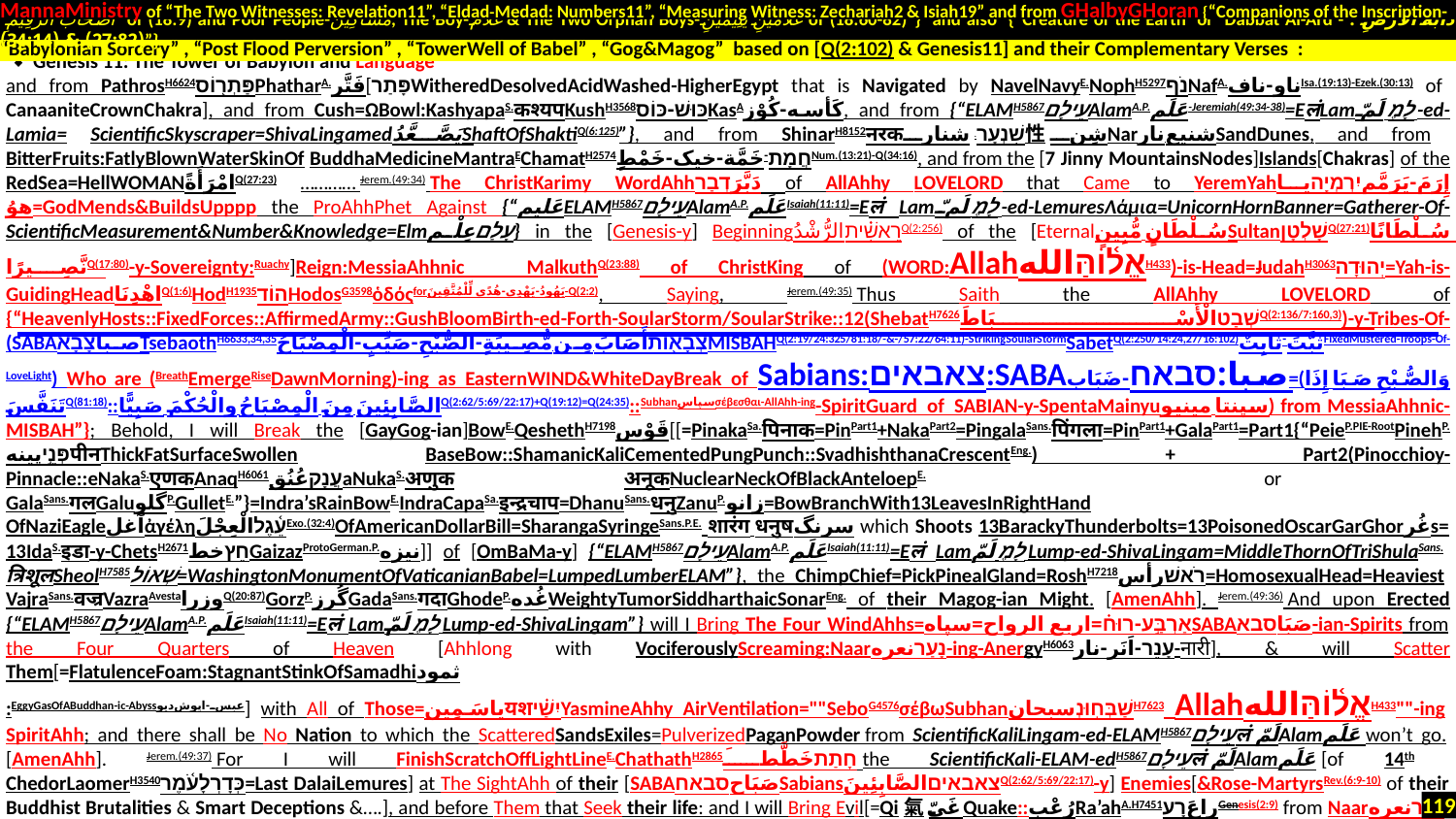

MannaMinistry of “The Two Witnesses: Revelation11”, “Eldad-Medad: Numbers11”, “Measuring Witness: Zechariah2 & Isiah19” and from GHalbyGHoran {“Companions of the Inscription-
 أَصْحَابَ الرَّقِيمِ  of (18:9) and Poor People-مَسَاكِينَ, The Boy-غُلَامُ & The Two Orphan Boys-غُلَامَيْنِ يَتِيمَيْنِ of (18:60-82)”}  and also  {“Creature of the Earth  or  Dabbat Al-Ard - دَابَّةُ الْأَرْضِ : (27:82) & (34:14)”}

Genesis 11: The Tower of Babylon and Language
and from PathrosH6624פַּתְר֖וֹסPhatharA.فَتَّر[פָּתַרWitheredDesolvedAcidWashed-HigherEgypt that is Navigated by NavelNavyE.NophH5297נֹףNafA.ناو-نافIsa.(19:13)-Ezek.(30:13) of CanaaniteCrownChakra], and from Cush=ΩBowl:KashyapaS.कश्यपKushH3568כּוּשׁ-כּוֹסKasAكَأسه-كُوْز, and from {“ELAMH5867עֵילָםAlamA.P.عَلَم-Jeremiah(49:34-38)=EलंLamלָמֶ لَمّ -ed-Lamia= ScientificSkyscraper=ShivaLingamedيَصَّعَّدُShaftOfShaktiQ(6:125)”}, and from ShinarH8152नरकשִׁנְעָר.شنار性شِنNarشنيع نارSandDunes, and from BitterFruits:FatlyBlownWaterSkinOf BuddhaMedicineMantraEChamatH2574חֲמָת-خَمَّة-خیک-خَمْطٍNum.(13:21)-Q(34:16), and from the [7 Jinny MountainsNodes]Islands[Chakras] of the RedSea=HellWOMANامْرَأَةًQ(27:23) ………… Jerem.(49:34) The ChristKarimy WordAhhدَبَّرَדְבַר of AllAhhy LoveLord that Came to YeremYahإِرَمَ-یَرَمَّمיִרְמְיָהیا هوُ=GodMends&BuildsUpppp the ProAhhPhet Against {“عَليمELAMH5867עֵילָםAlamA.P.عَلَمIsaiah(11:11)=Eलं Lamלָמֶ لَمّ -ed-LemuresΛάμια=UnicornHornBanner=Gatherer-Of-ScientificMeasurement&Number&Knowledge=Elmעָלַםعِلْم} in the [Genesis-y] Beginningרֵאשִׁ֗יתالرُّشْدُQ(2:256) of the [Eternalسُلْطَانٍ مُّبِينٍSultanשָׁלְטָןQ(27:21)سُلْطَانًا نَّصِيرًاQ(17:80)-y-Sovereignty:Ruachy]Reign:MessiaAhhnic  MalkuthQ(23:88) of ChristKing of (WORD:Allahאֱל֫וֹהַּاللهH433)-is-Head=JudahH3063יְהוּדָה=Yah-is-GuidingHeadاهْدِنَاQ(1:6)HodH1935הוֹדHodosG3598ὁδόςforيَهُودُ-يَهْدِي-هُدًى لِّلْمُتَّقِينَ-Q(2:2), Saying, Jerem.(49:35) Thus Saith the AllAhhy LoveLord of {“HeavenlyHosts::FixedForces::AffirmedArmy::GushBloomBirth-ed-Forth-SoularStorm/SoularStrike::12(ShebatH7626שְׁבַטالْأَسْبَاطَQ(2:136/7:160,3))-y-Tribes-Of-(SABAصباצָבָאTsebaothH6633,34,35צְבָא֖וֹתأَصَابَ مِن مُّصِيبَةٍ-الصُّبْحِ-صَيِّبٍ-الْمِصْبَاحُMISBAHQ(2:19/24:325/81:18/-&-/57:22/64:11)-StrikingSoularStormSabetQ(2:250/14:24,27/16:102)ثَبَّتَ-ثَابِتٌFixedMustered-Troops-Of-LoveLight) Who are (BreathEmergeRiseDawnMorning)-ing as EasternWIND&WhiteDayBreak of Sabians:צאבאים:SABAصبا:סבאח-ضَبَاب=(وَالصُّبْحِ صَبَا إِذَا تَنَفَّسَQ(81:18)::الصَّابِئِينَ مِنَ الْمِصْبَاحُ والْحُكْمَ صَبِيًّاQ(2:62/5:69/22:17)+Q(19:12)=Q(24:35)::Subhanسپاسσέβεσθαι-AllAhh-ing-SpiritGuard  of  SABIAN-y-SpentaMainyuسپنتا مینیو) from MessiaAhhnic-MISBAH”}; Behold, I will Break the [GayGog-ian]BowE.QeshethH7198قَوْس[[=PinakaSa.पिनाक=PinPart1+NakaPart2=PingalaSans.पिंगला=PinPart1+GalaPart1=Part1{“PeieP.PIE-RootPinehP.פְּנֵ֣יپینهपीनThickFatSurfaceSwollen BaseBow::ShamanicKaliCementedPungPunch::SvadhishthanaCrescentEng.) + Part2(Pinocchioy-Pinnacle::eNakaS.एणकAnaqH6061עֲנָקعُنُقaNukaS.अणुक अनूकNuclearNeckOfBlackAnteloepE.  or  GalaSans.गलGaluگلوP.GulletE.”}=Indra’sRainBowE.IndraCapaSa.इन्द्रचाप=DhanuSans.धनुZanuP.زانو=BowBranchWith13LeavesInRightHand
OfNaziEagleآغلἀγέληעֵ֫גֶלالْعِجْلَExo.(32:4)OfAmericanDollarBill=SharangaSyringeSans.P.E. शारंग धनुषسرنگ which Shoots 13BarackyThunderbolts=13PoisonedOscarGarGhorغُرs= 13IdaS.इडा-y-ChetsH2671חֵץخطGaizazProtoGerman.P.نیزه]] of [OmBaMa-y] {“ELAMH5867עֵילָםAlamA.P.عَلَمIsaiah(11:11)=Eलं Lamלָמֶ لَمّ Lump-ed-ShivaLingam=MiddleThornOfTriShulaSans. त्रिशूलSheolH7585שְׁאוֹל=WashingtonMonumentOfVaticanianBabel=LumpedLumberELAM”}, the ChimpChief=PickPinealGland=RoshH7218רֹאשׁرأس=HomosexualHead=Heaviest VajraSans.वज्रVazraAvestaوزراQ(20:87)GorzP.گُرزGadaSans.गदाGhodeP.غُدهWeightyTumorSiddharthaicSonarEng. of their Magog-ian Might. [AmenAhh]. Jerem.(49:36) And upon Erected {“ELAMH5867עֵילָםAlamA.P.عَلَمIsaiah(11:11)=Eलं Lamלָמֶ لَمّ Lump-ed-ShivaLingam”} will I Bring The Four WindAhhs=אַרְבַּ֣ע-רוּח֗=اربع الرواح=سپاهSABAصَبَاסבא-ian-Spirits from the Four Quarters of Heaven [Ahhlong with VociferouslyScreaming:Naarנָעַרنعره-ing-AnergyH6063עָנֵר-اَنَر-نار-नारी], & will Scatter Them[=FlatulenceFoam:StagnantStinkOfSamadhiثمود
:EggyGasOfABuddhan-ic-Abyssعبس-اپوش‌دیو] with All of Those=ياسَمِينयशיִשַׁ֗יYasmineAhhy AirVentilation=""SeboG4576σέβωSubhanשַׁבְּחֽוּנְسبحانH7623 Allahאֱל֫וֹהַּاللهH433""-ing SpiritAhh; and there shall be No Nation to which the ScatteredSandsExiles=PulverizedPaganPowder from ScientificKaliLingam-ed-ELAMH5867עֵילָםलं لَمّAlamعَلَم won’t go. [AmenAhh]. Jerem.(49:37) For I will FinishScratchOffLightLineE.ChathathH2865חָתַתخَطَّطَ the ScientificKali-ELAM-edH5867עֵילָםलं لَمّAlamعَلَم [of 14th ChedorLaomerH3540כְּדָרְלָעֹ֫מֶר=Last DalaiLemures] at The SightAhh of their [SABAصَبَاحסבאחSabiansצאבאיםالصَّابِئِينَQ(2:62/5:69/22:17)-y] Enemies[&Rose-MartyrsRev.(6:9-10) of their Buddhist Brutalities & Smart Deceptions &….], and before Them that Seek their life: and I will Bring Evil[=Qi氣غَيّQuake::رُعْبRa’ahA.H7451راعَרָעGenesis(2:9) from Naarנָעַרنعره-ing-AnergyH6063עָנֵר-اَنَر-نار-नारी=بِرِيحٍ صَرْصَرٍ عَاتِيَةٍQ(69:6)] upon them, My Fierce AngerAhh, Saith the AllAhhy LoveLord; and I will Send The [EySaAhhy] SWORDחֶ֔רֶבحارَبَ-مِحْرابGENesis(3:24)=Chinvatپل چینودBridgeAvesta-y-BeamBeacon= SwirlingTongueTOOLOfEden-y-DayDoor  After them [=Psychopathic Sandbags of Sorrow], till I have Consumed them. [AmenAhh Yah AllAhh; Just & Frightening Are Your Punishments].}}}}}}}. In addition to the Introduction that we have Read about Seven Hell CitiesMountsChakrasالْقُرَىगिरिקִרְיָהبَابٍपर्वत, we are going to Read
“Babylonian Sorcery” , “Post Flood Perversion” , “TowerWell of Babel” , “Gog&Magog”  based on [Q(2:102) & Genesis11] and their Complementary Verses  :
119